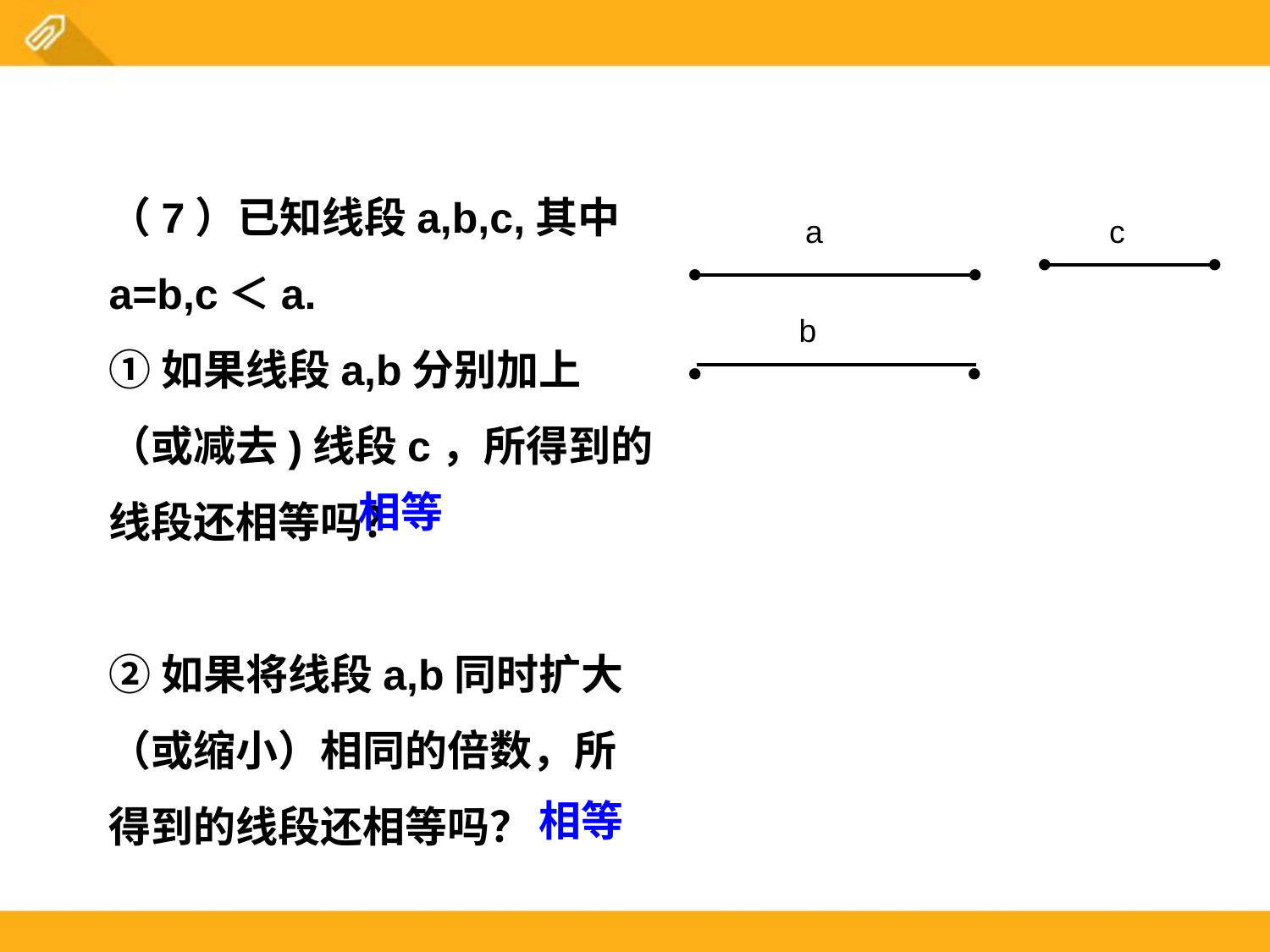

（7）已知线段a,b,c,其中a=b,c＜a.
①如果线段a,b分别加上（或减去)线段c，所得到的线段还相等吗？

②如果将线段a,b同时扩大（或缩小）相同的倍数，所得到的线段还相等吗？
·
·
·
a
·
c
·
b
·
相等

相等